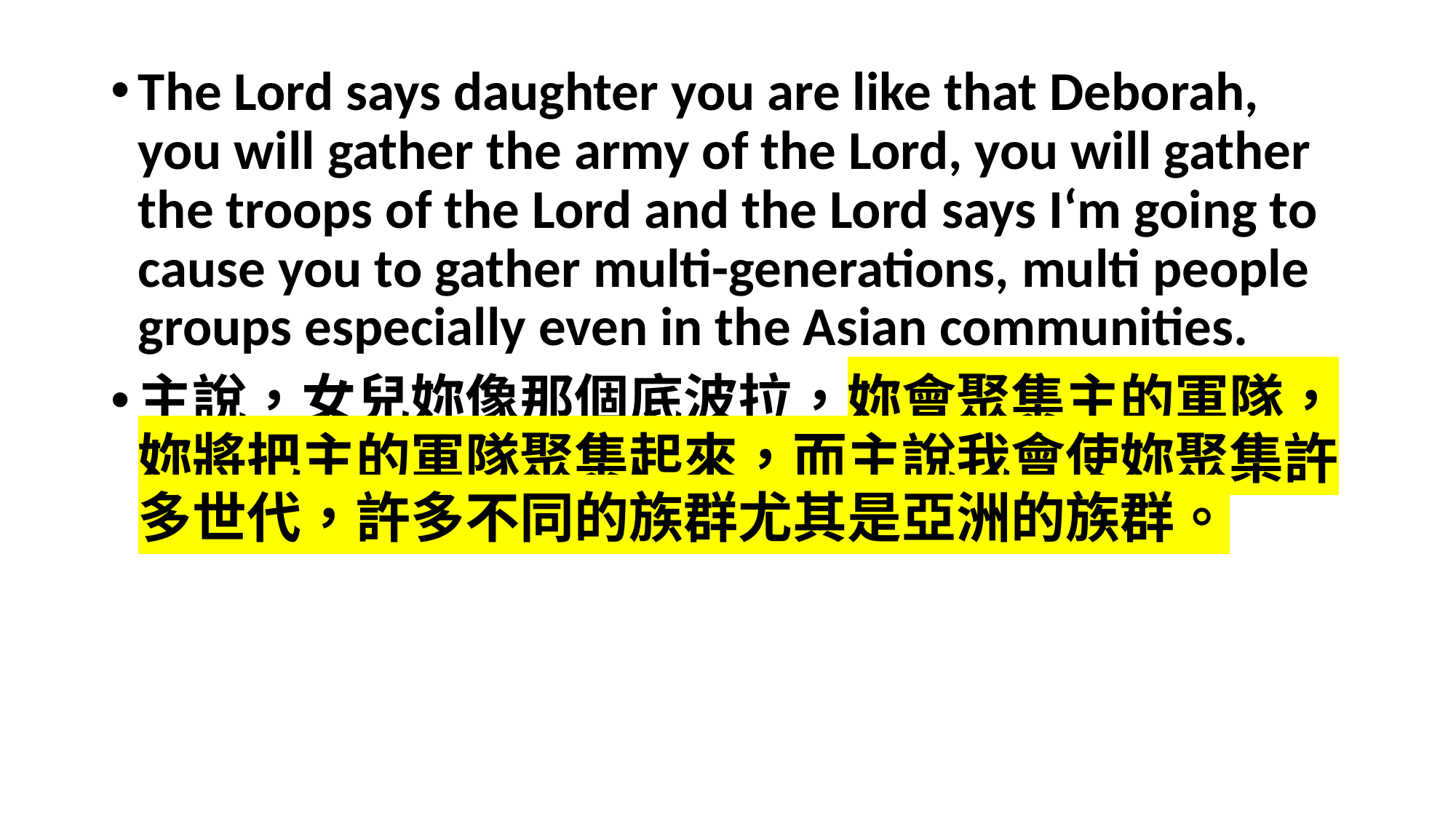

The Lord says daughter you are like that Deborah, you will gather the army of the Lord, you will gather the troops of the Lord and the Lord says I‘m going to cause you to gather multi-generations, multi people groups especially even in the Asian communities.
主說，女兒妳像那個底波拉，妳會聚集主的軍隊，妳將把主的軍隊聚集起來，而主說我會使妳聚集許多世代，許多不同的族群尤其是亞洲的族群。